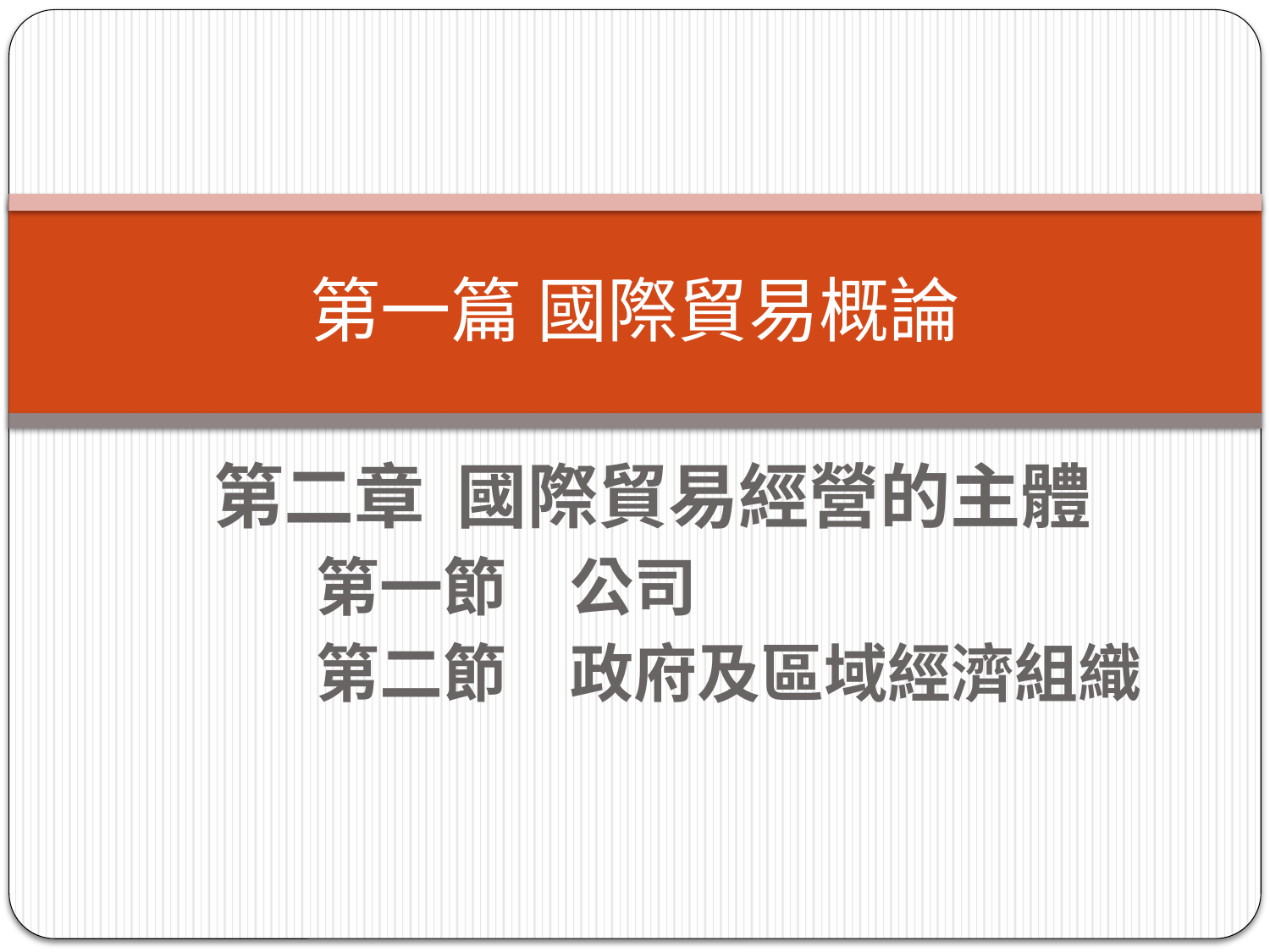

# 第一篇 國際貿易概論
第二章  國際貿易經營的主體
          第一節　公司
          第二節　政府及區域經濟組織